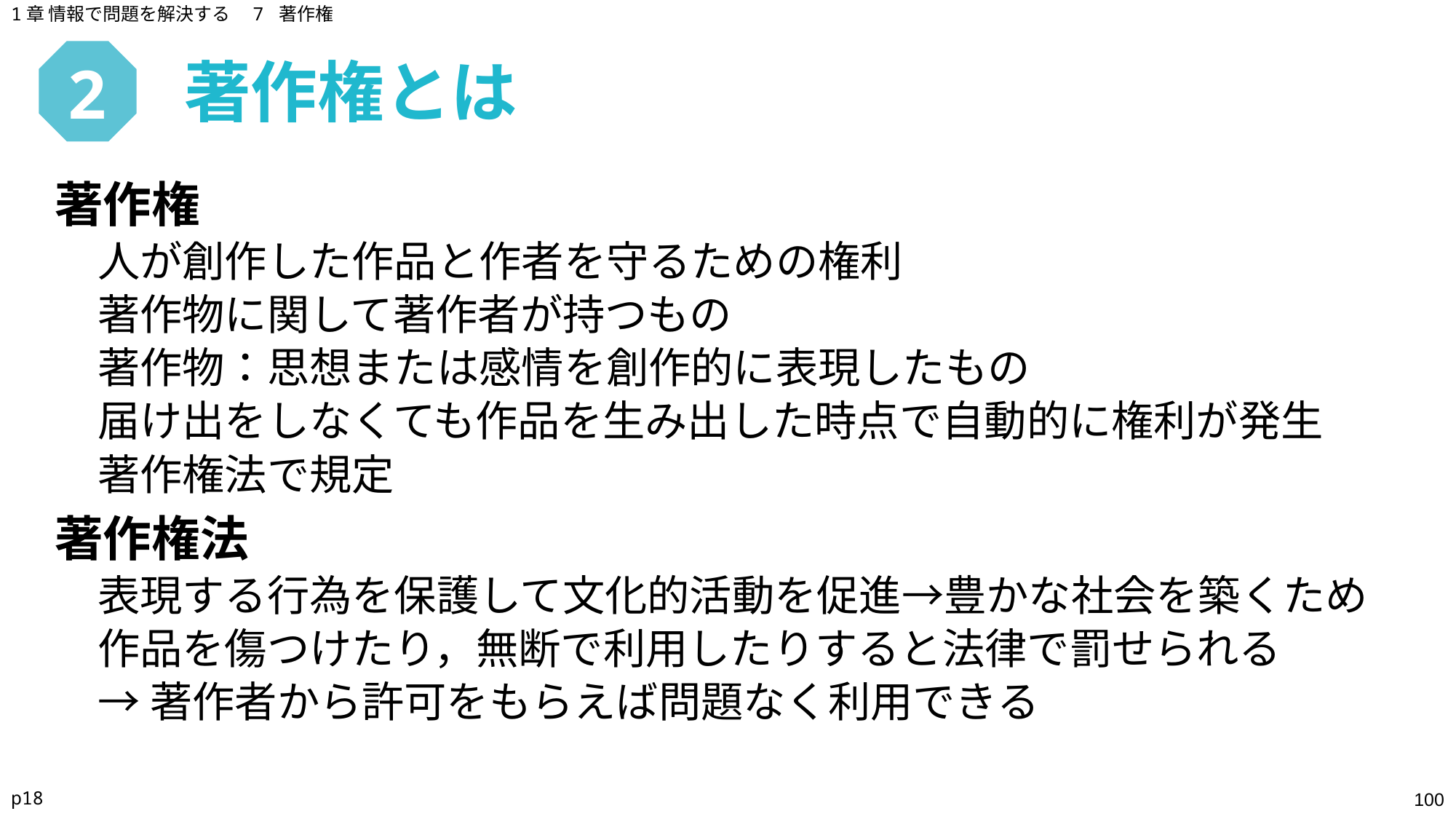

1章 情報で問題を解決する　7 著作権

著作権とは
# 2
著作権
人が創作した作品と作者を守るための権利
著作物に関して著作者が持つもの
著作物：思想または感情を創作的に表現したもの
届け出をしなくても作品を生み出した時点で自動的に権利が発生
著作権法で規定
著作権法
表現する行為を保護して文化的活動を促進→豊かな社会を築くため
作品を傷つけたり，無断で利用したりすると法律で罰せられる
→著作者から許可をもらえば問題なく利用できる
p18
100